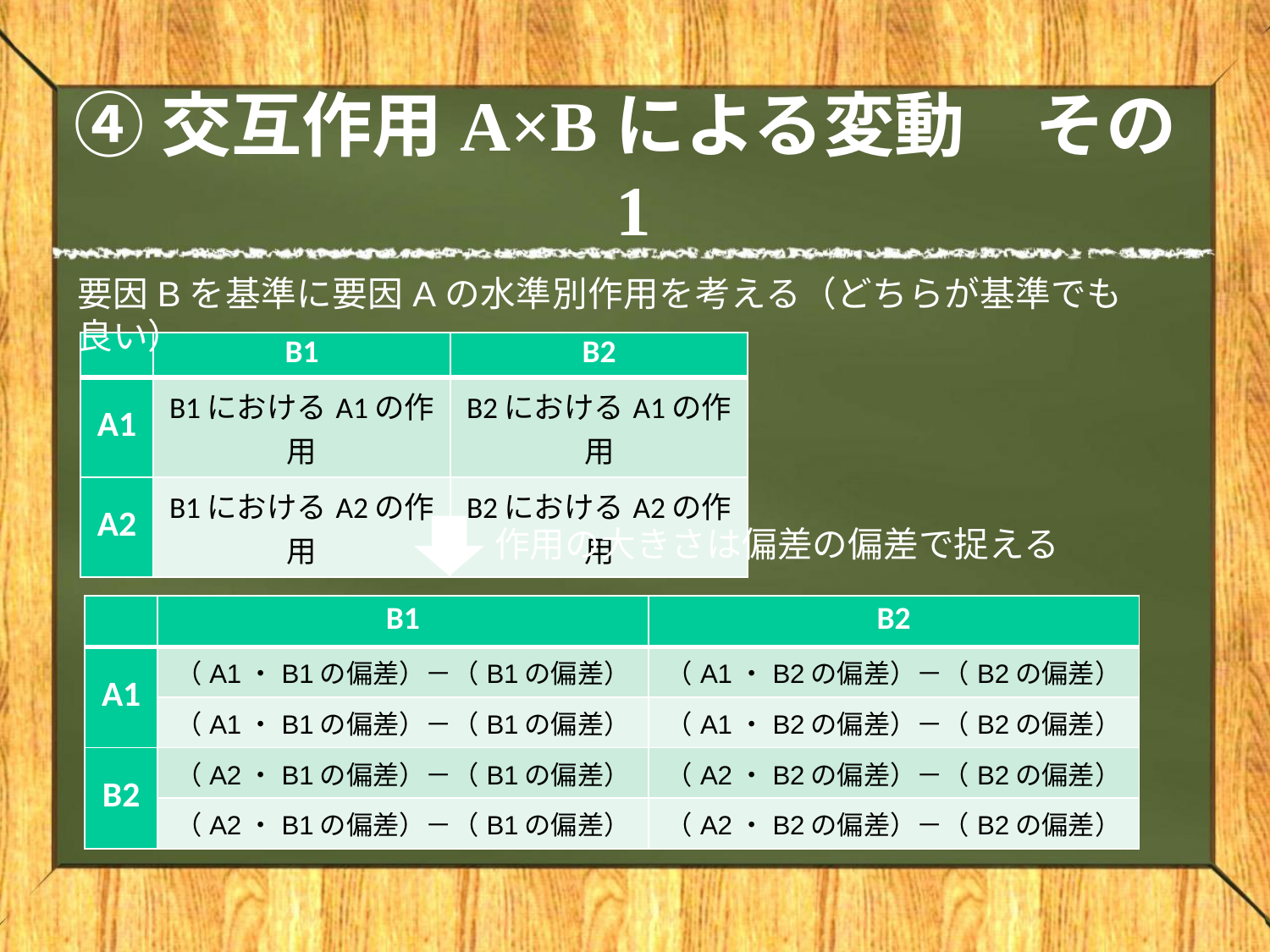

# ④交互作用A×Bによる変動　その1
要因Bを基準に要因Aの水準別作用を考える（どちらが基準でも良い）
|  | B1 | B2 |
| --- | --- | --- |
| A1 | B1におけるA1の作用 | B2におけるA1の作用 |
| A2 | B1におけるA2の作用 | B2におけるA2の作用 |

作用の大きさは偏差の偏差で捉える
|  | B1 | B2 |
| --- | --- | --- |
| A1 | （A1・B1の偏差）－（B1の偏差） | （A1・B2の偏差）－（B2の偏差） |
|  | （A1・B1の偏差）－（B1の偏差） | （A1・B2の偏差）－（B2の偏差） |
| B2 | （A2・B1の偏差）－（B1の偏差） | （A2・B2の偏差）－（B2の偏差） |
|  | （A2・B1の偏差）－（B1の偏差） | （A2・B2の偏差）－（B2の偏差） |